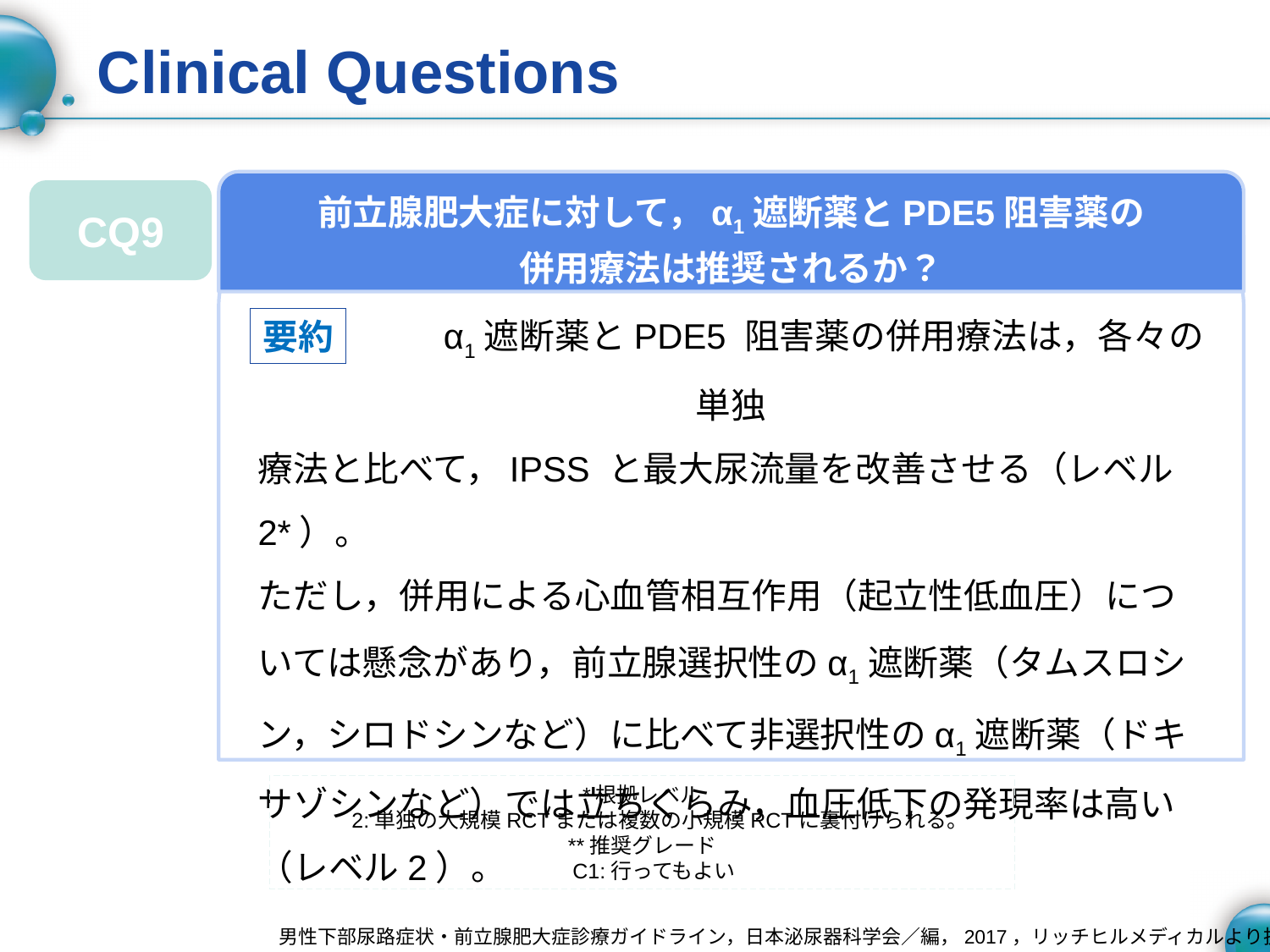

# Clinical Questions
前立腺肥大症に対して，α1遮断薬とPDE5阻害薬の
併用療法は推奨されるか？
CQ9

　　　　　α1遮断薬とPDE5 阻害薬の併用療法は，各々の単独
療法と比べて，IPSS と最大尿流量を改善させる（レベル2*）。
ただし，併用による心血管相互作用（起立性低血圧）については懸念があり，前立腺選択性のα1遮断薬（タムスロシン，シロドシンなど）に比べて非選択性のα1遮断薬（ドキサゾシンなど）では立ちくらみ，血圧低下の発現率は高い（レベル2）。
〔推奨グレードC1**〕
要約
*根拠レベル
　  2:単独の大規模RCTまたは複数の小規模RCTに裏付けられる。
**推奨グレード
    C1:行ってもよい
男性下部尿路症状・前立腺肥大症診療ガイドライン，日本泌尿器科学会／編，2017，リッチヒルメディカルより抜粋